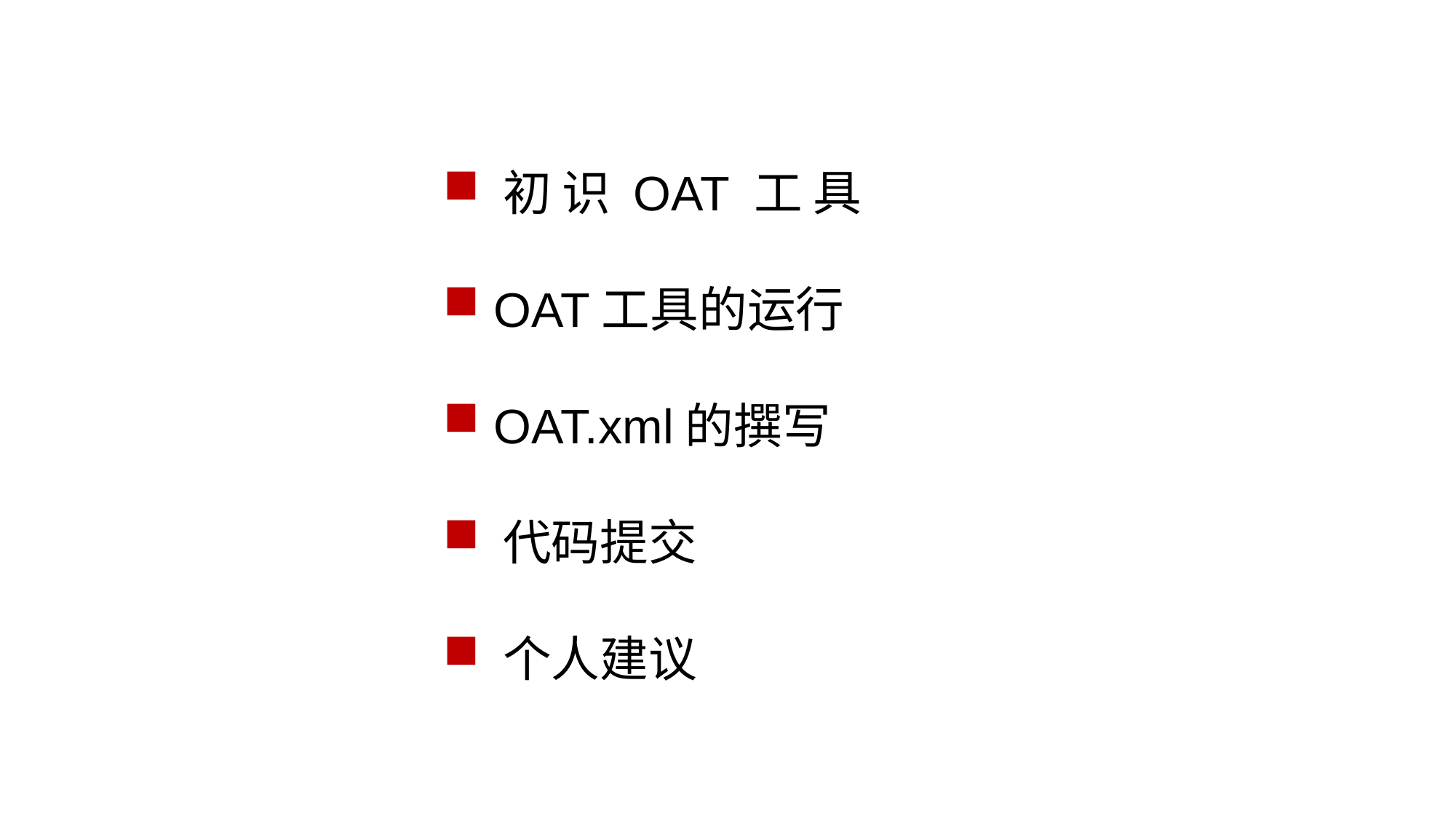

初 识 OAT 工 具

 OAT工具的运行

 OAT.xml的撰写

 代码提交

 个人建议